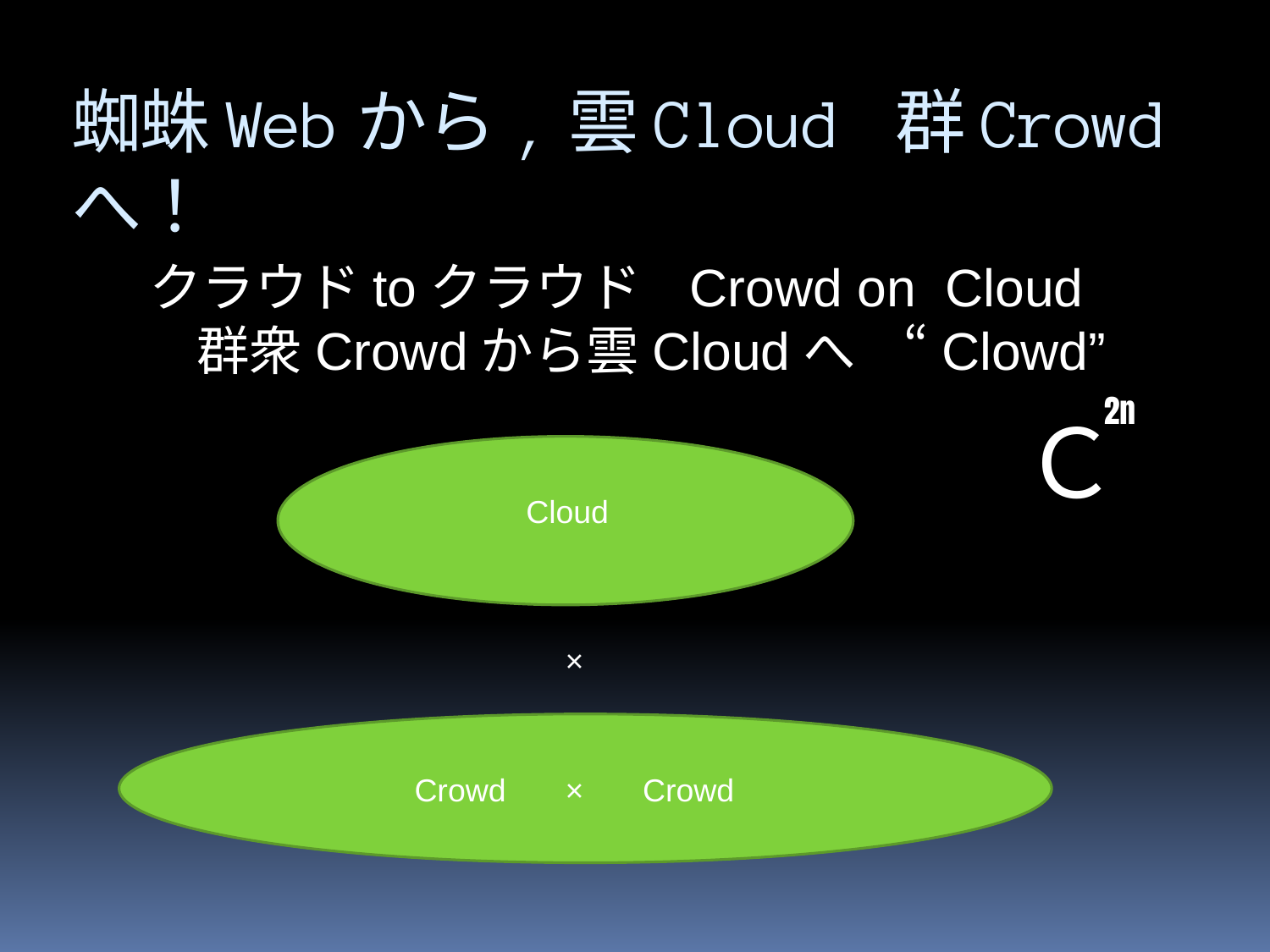

# 蜘蛛Webから,雲Cloud 群Crowdへ！
クラウドtoクラウド   Crowd on  Cloud
群衆Crowdから雲Cloudへ    “Clowd”

2n
Ｃ

Cloud
×

 Crowd
×
 Crowd